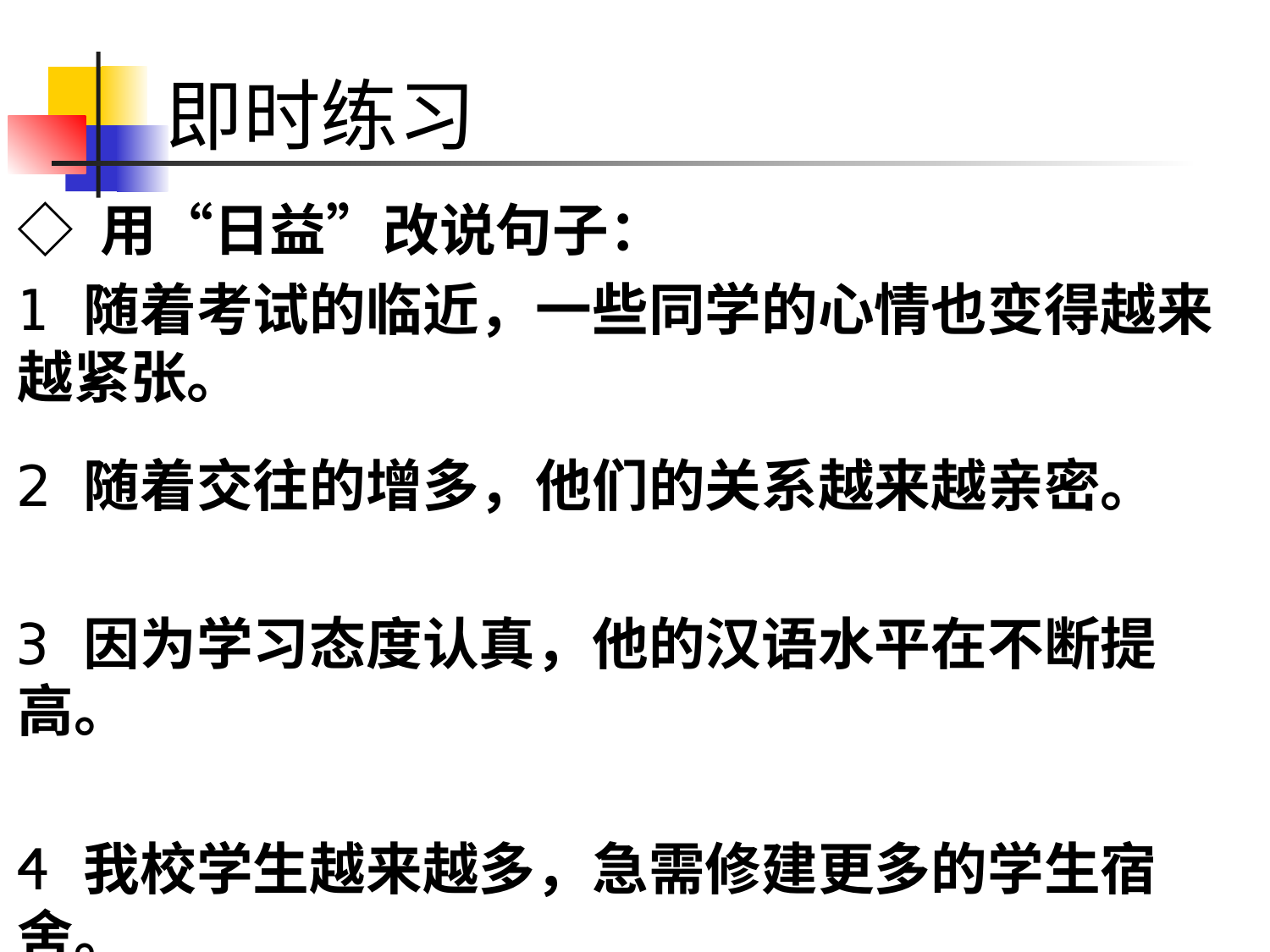

# 即时练习
◇ 用“日益”改说句子：
1 随着考试的临近，一些同学的心情也变得越来越紧张。

2 随着交往的增多，他们的关系越来越亲密。

3 因为学习态度认真，他的汉语水平在不断提高。

4 我校学生越来越多，急需修建更多的学生宿舍。